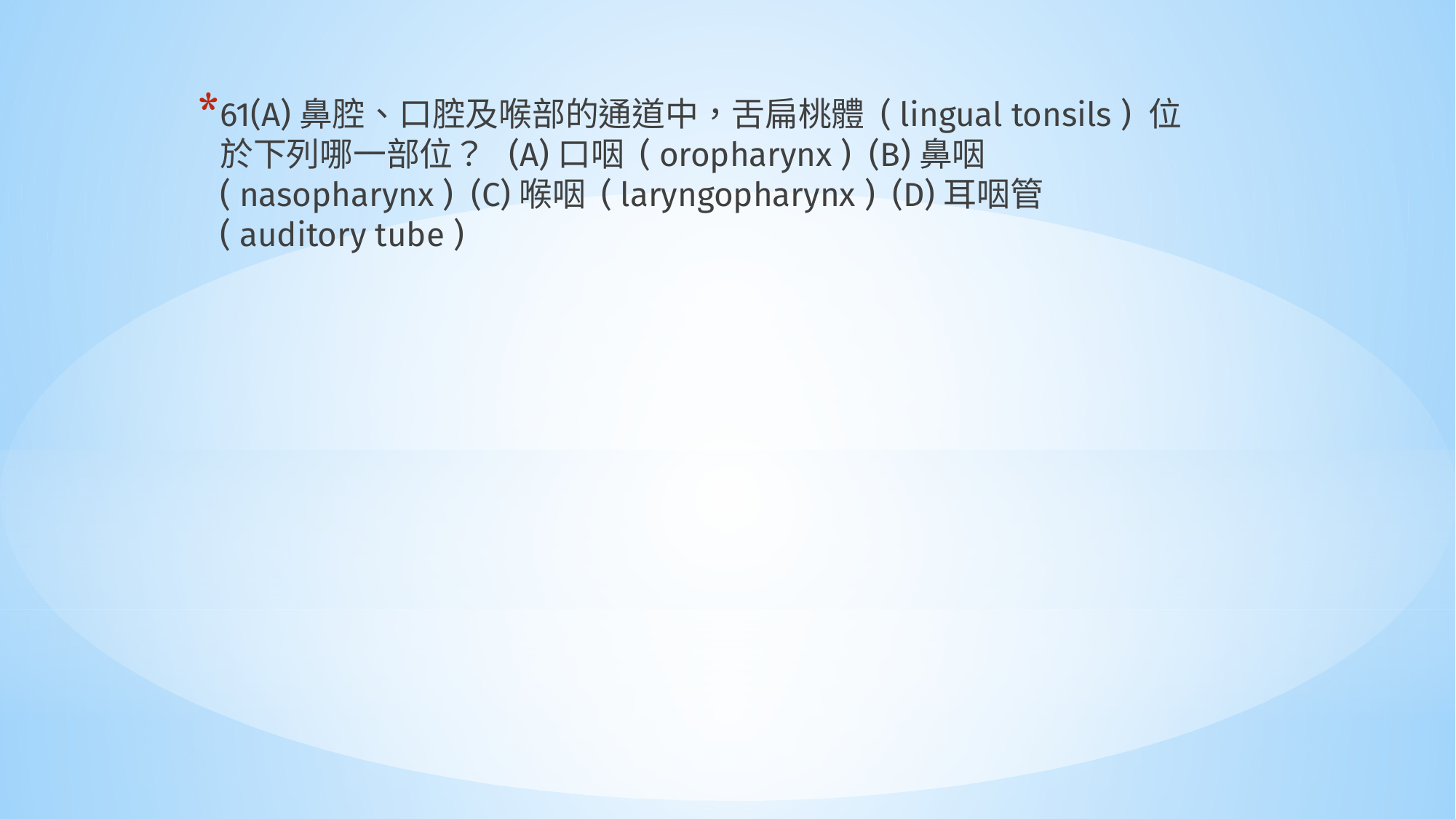

61(A)鼻腔、口腔及喉部的通道中，舌扁桃體 ( lingual tonsils ) 位於下列哪一部位？  (A)口咽 ( oropharynx )  (B)鼻咽 ( nasopharynx )  (C)喉咽 ( laryngopharynx )  (D)耳咽管 ( auditory tube )
#